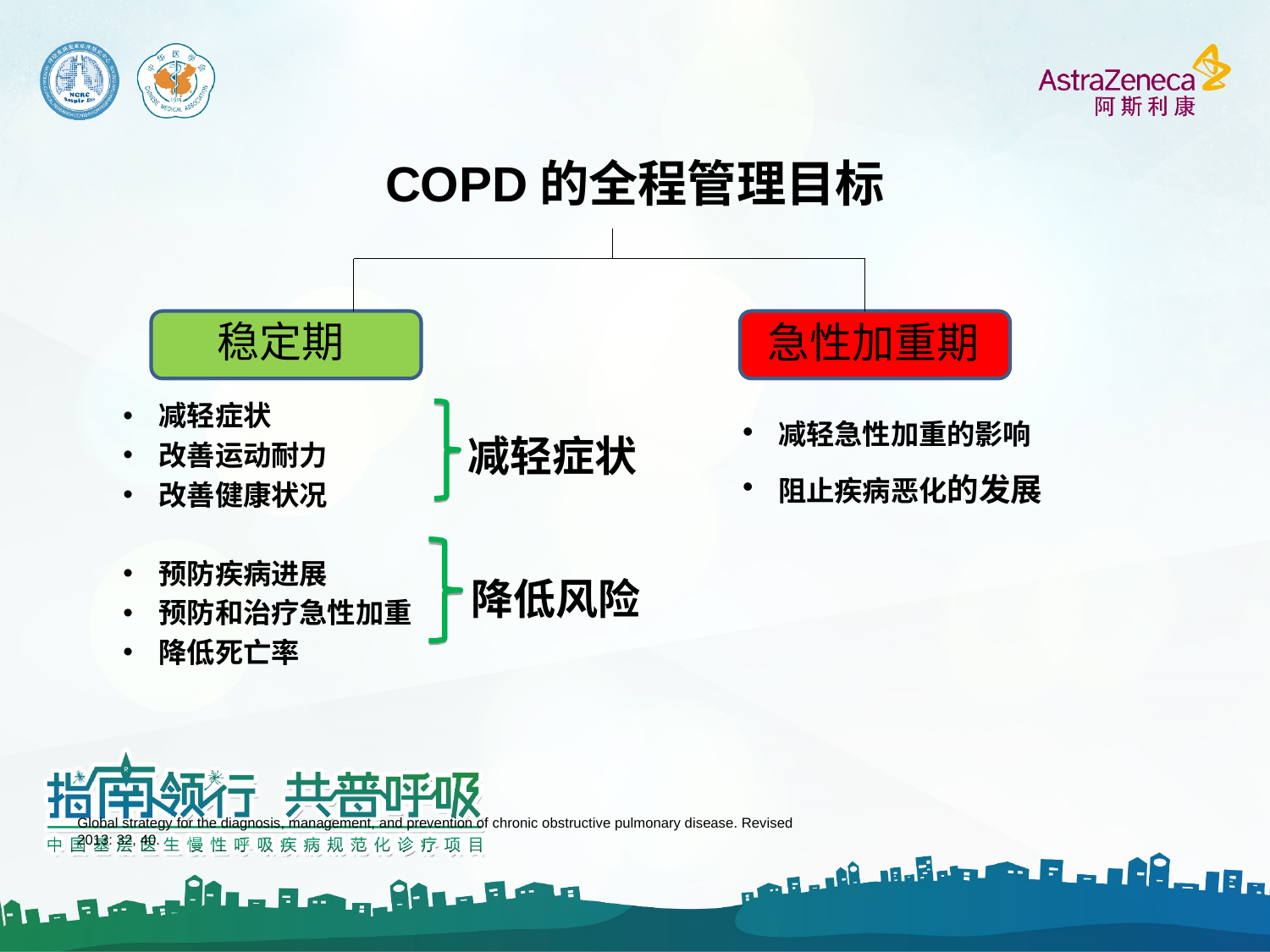

COPD的全程管理目标
# 稳定期
急性加重期

减轻急性加重的影响
阻止疾病恶化的发展
减轻症状
改善运动耐力
改善健康状况

预防疾病进展
预防和治疗急性加重
降低死亡率

减轻症状

降低风险
Global strategy for the diagnosis, management, and prevention of chronic obstructive pulmonary disease. Revised 2013: 32, 40.